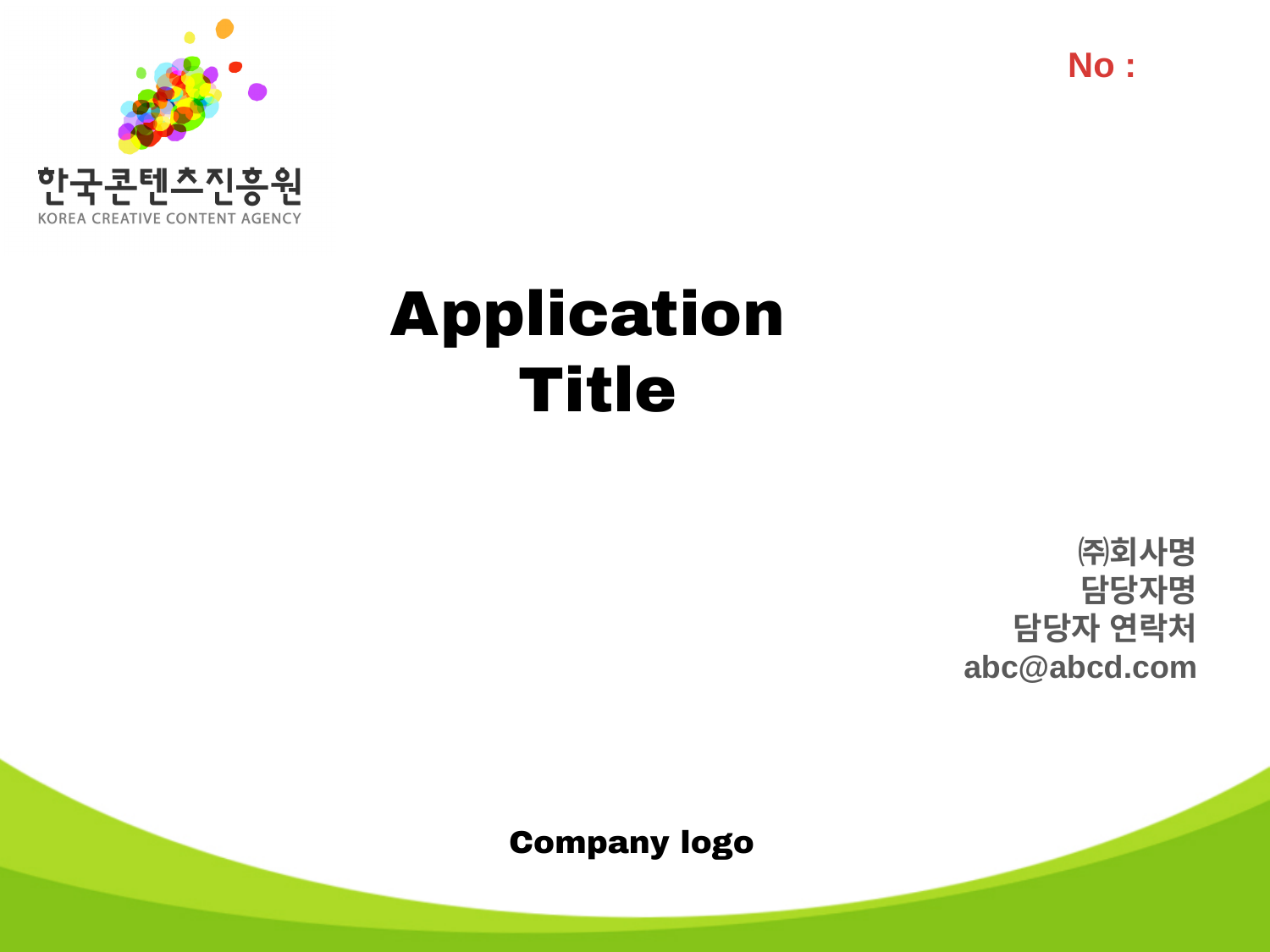

No :
Application
Title
㈜회사명
담당자명
담당자 연락처
abc@abcd.com
Company logo